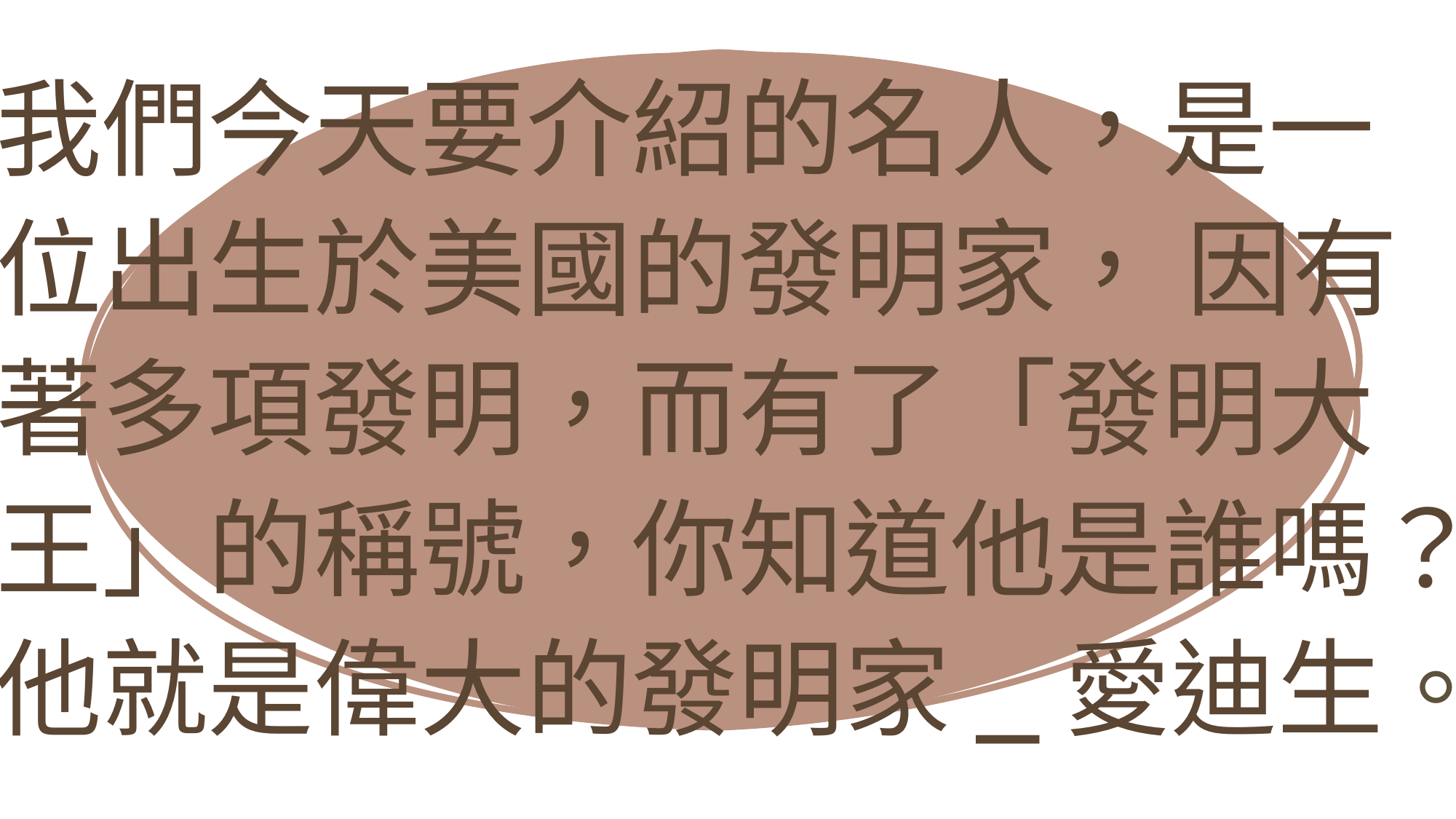

我們今天要介紹的名人，是一位出生於美國的發明家， 因有著多項發明，而有了「發明大王」的稱號，你知道他是誰嗎？他就是偉大的發明家_愛迪生。